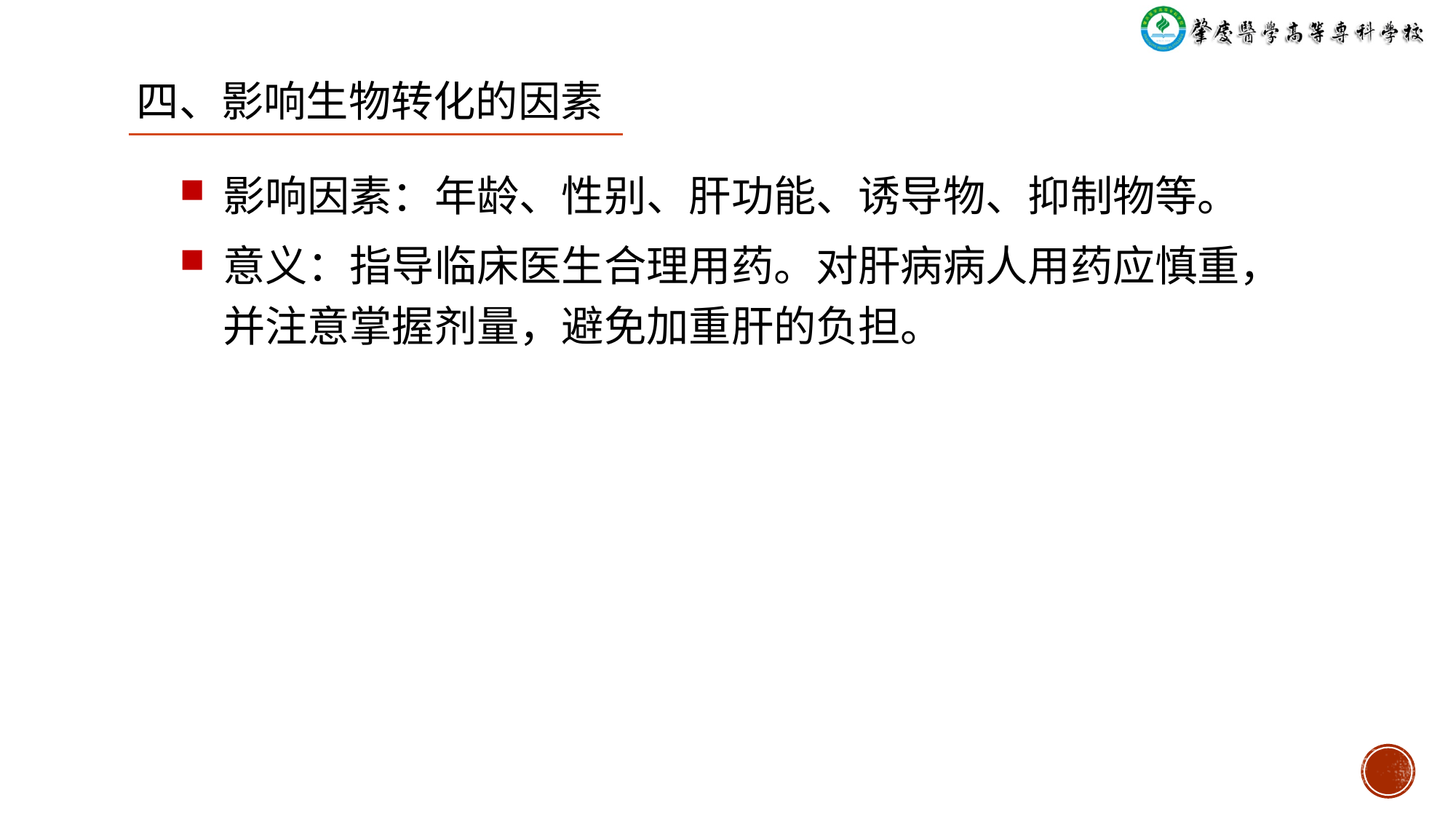

四、影响生物转化的因素
影响因素：年龄、性别、肝功能、诱导物、抑制物等。
意义：指导临床医生合理用药。对肝病病人用药应慎重，并注意掌握剂量，避免加重肝的负担。